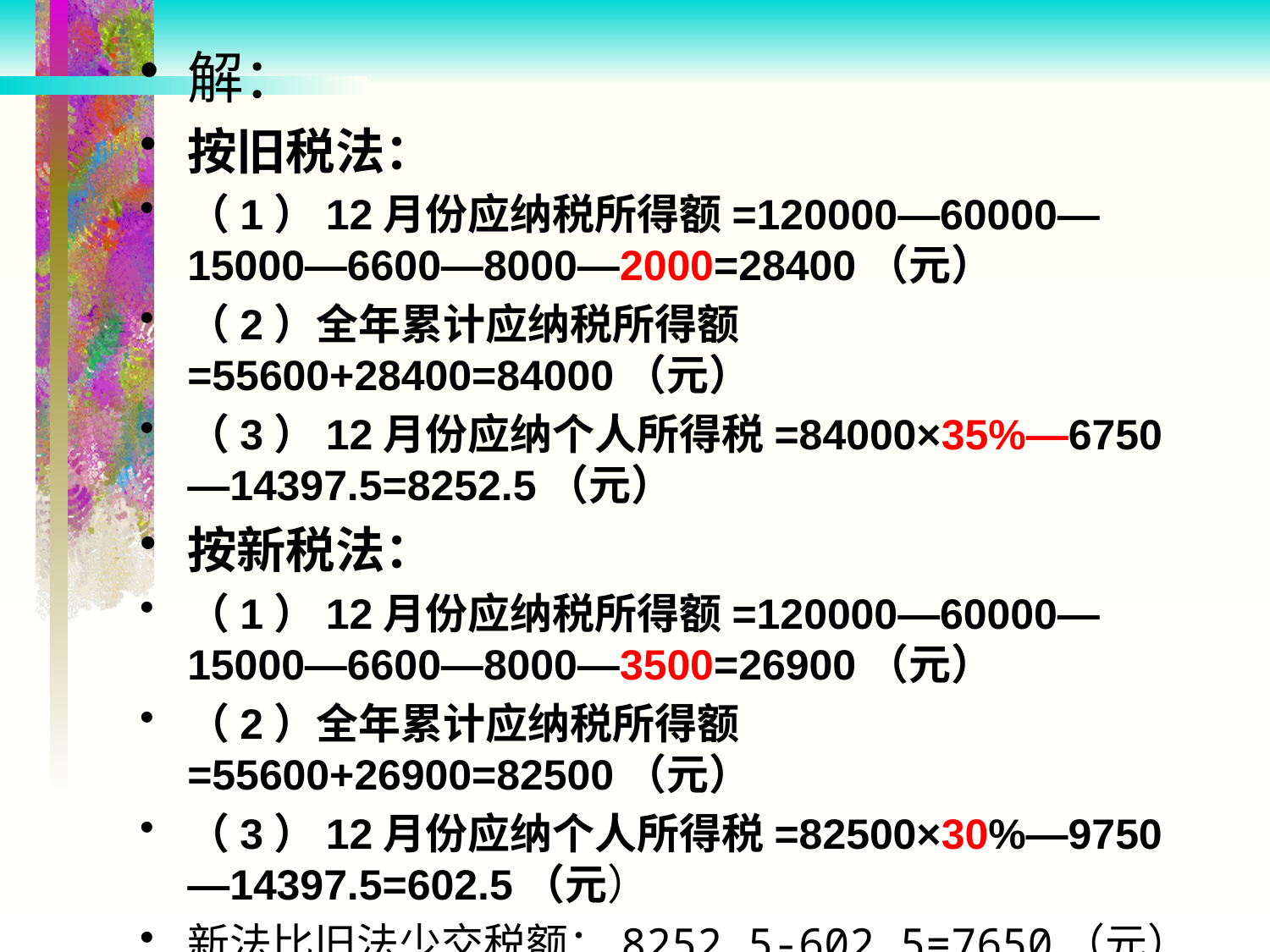

解：
按旧税法：
（1）12月份应纳税所得额=120000—60000—15000—6600—8000—2000=28400（元）
（2）全年累计应纳税所得额=55600+28400=84000（元）
（3）12月份应纳个人所得税=84000×35%—6750—14397.5=8252.5（元）
按新税法：
（1）12月份应纳税所得额=120000—60000—15000—6600—8000—3500=26900（元）
（2）全年累计应纳税所得额=55600+26900=82500（元）
（3）12月份应纳个人所得税=82500×30%—9750—14397.5=602.5（元）
新法比旧法少交税额：8252.5-602.5=7650（元）